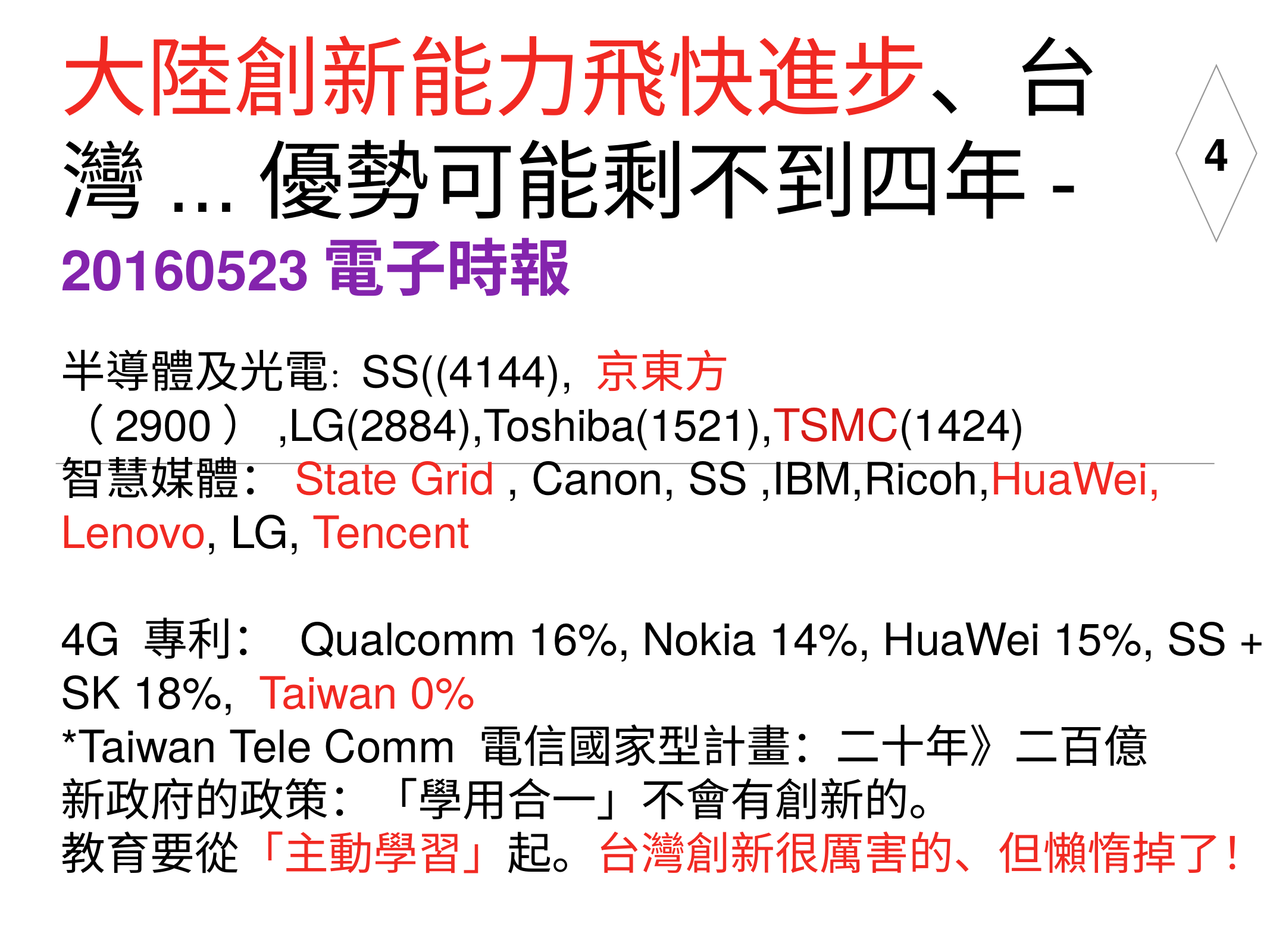

# 大陸創新能力飛快進步、台灣...優勢可能剩不到四年-20160523電子時報
4
半導體及光電：SS((4144), 京東方（2900）,LG(2884),Toshiba(1521),TSMC(1424)
智慧媒體：State Grid , Canon, SS ,IBM,Ricoh,HuaWei, Lenovo, LG, Tencent

4G 專利： Qualcomm 16%, Nokia 14%, HuaWei 15%, SS + SK 18%,  Taiwan 0%
*Taiwan Tele Comm 電信國家型計畫：二十年》二百億
新政府的政策：「學用合一」不會有創新的。
教育要從「主動學習」起。台灣創新很厲害的、但懶惰掉了！